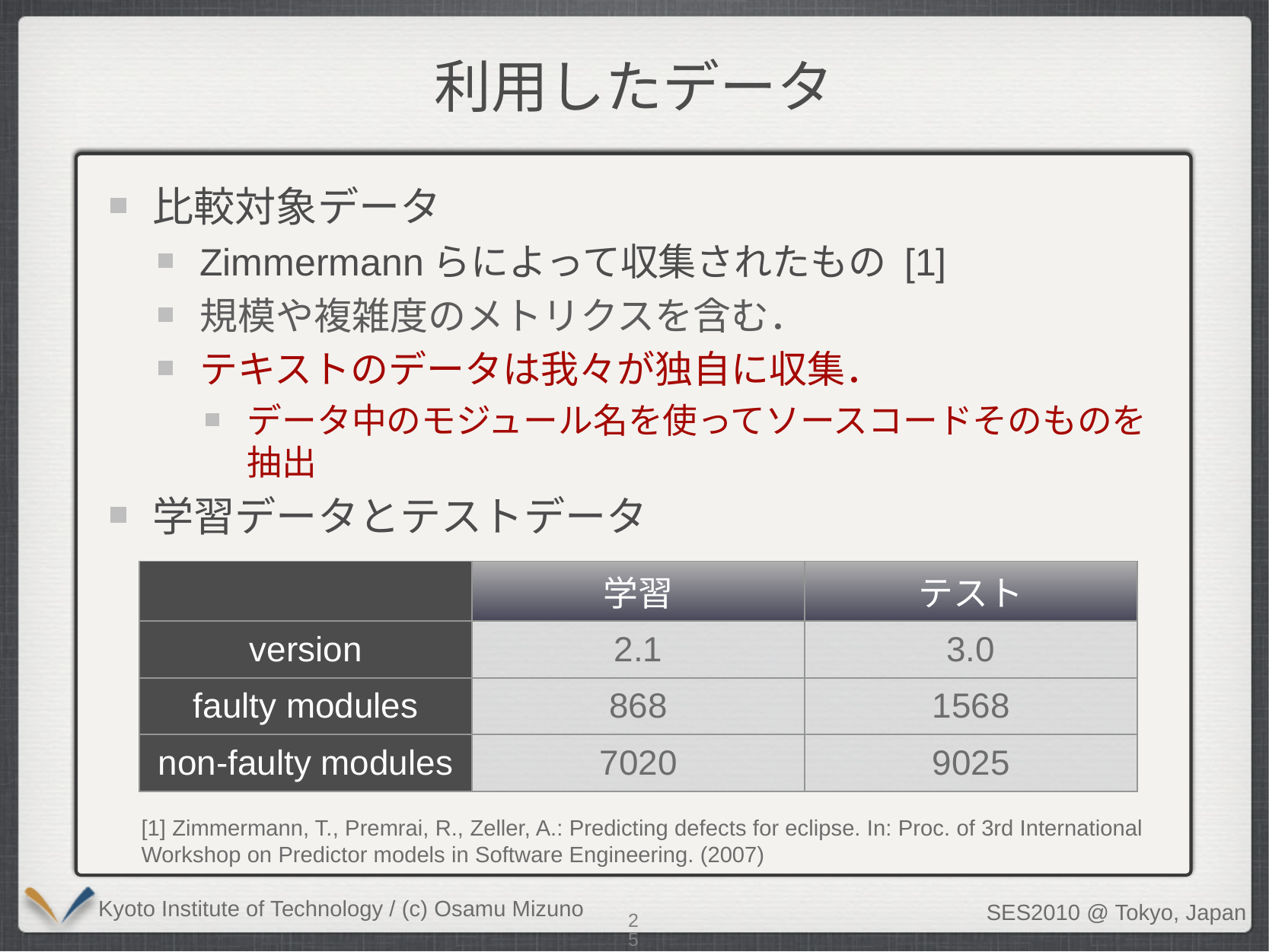

# 利用したデータ
比較対象データ
Zimmermannらによって収集されたもの [1]
規模や複雑度のメトリクスを含む．
テキストのデータは我々が独自に収集．
データ中のモジュール名を使ってソースコードそのものを抽出
学習データとテストデータ

|  | 学習 | テスト |
| --- | --- | --- |
| version | 2.1 | 3.0 |
| faulty modules | 868 | 1568 |
| non-faulty modules | 7020 | 9025 |
[1] Zimmermann, T., Premrai, R., Zeller, A.: Predicting defects for eclipse. In: Proc. of 3rd International Workshop on Predictor models in Software Engineering. (2007)
25